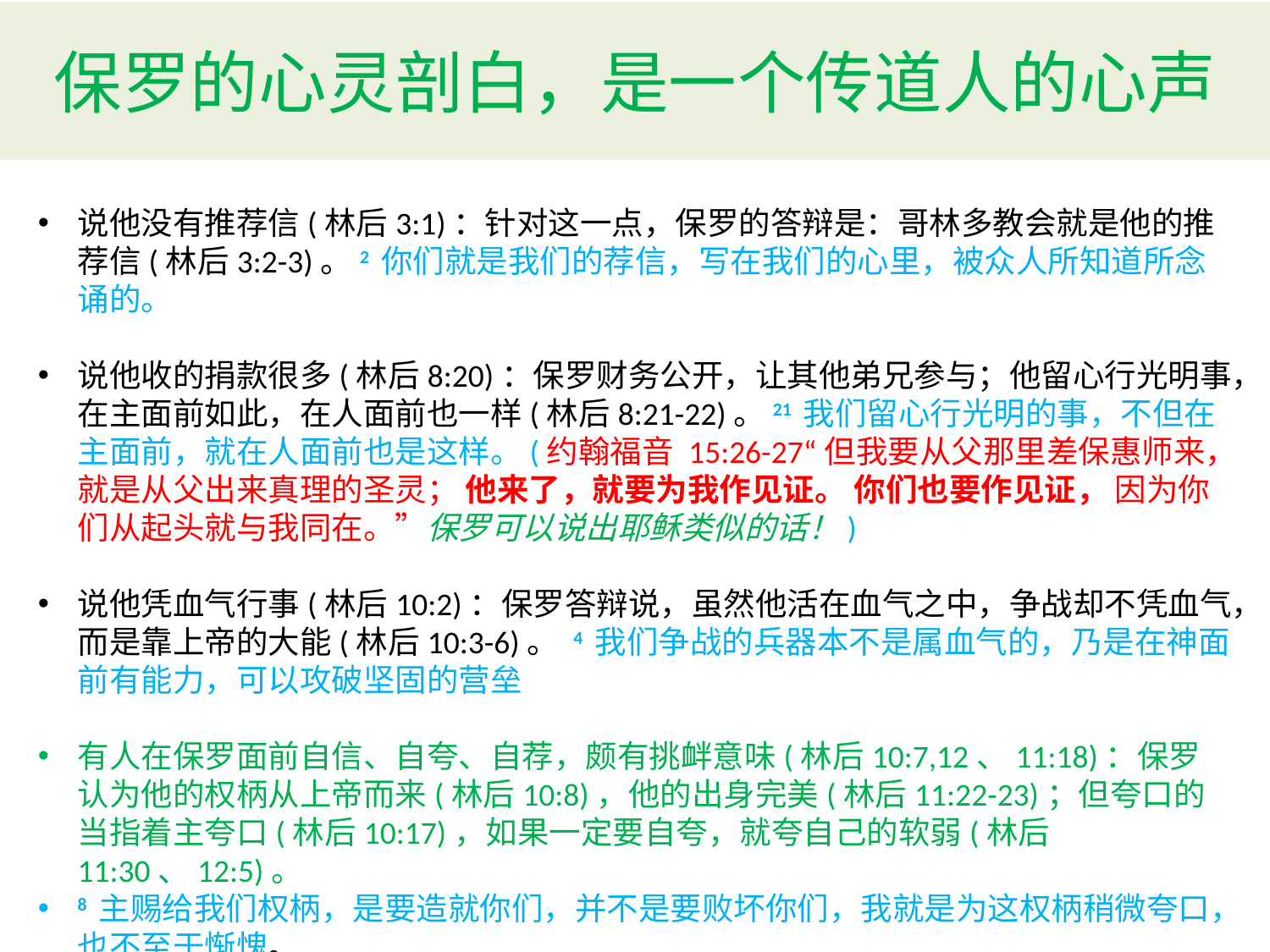

# 保罗的心灵剖白，是一个传道人的心声
说他没有推荐信(林后3:1)：针对这一点，保罗的答辩是：哥林多教会就是他的推荐信(林后3:2-3)。2 你们就是我们的荐信，写在我们的心里，被众人所知道所念诵的。

说他收的捐款很多(林后8:20)：保罗财务公开，让其他弟兄参与；他留心行光明事，在主面前如此，在人面前也一样(林后8:21-22)。21 我们留心行光明的事，不但在主面前，就在人面前也是这样。(约翰福音 15:26-27“但我要从父那里差保惠师来，就是从父出来真理的圣灵； 他来了，就要为我作见证。 你们也要作见证， 因为你们从起头就与我同在。”保罗可以说出耶稣类似的话！)

说他凭血气行事(林后10:2)：保罗答辩说，虽然他活在血气之中，争战却不凭血气，而是靠上帝的大能(林后10:3-6)。 4 我们争战的兵器本不是属血气的，乃是在神面前有能力，可以攻破坚固的营垒

有人在保罗面前自信、自夸、自荐，颇有挑衅意味(林后10:7,12、11:18)：保罗认为他的权柄从上帝而来(林后10:8)，他的出身完美(林后11:22-23)；但夸口的当指着主夸口(林后10:17)，如果一定要自夸，就夸自己的软弱(林后11:30、12:5)。
8 主赐给我们权柄，是要造就你们，并不是要败坏你们，我就是为这权柄稍微夸口，也不至于惭愧。